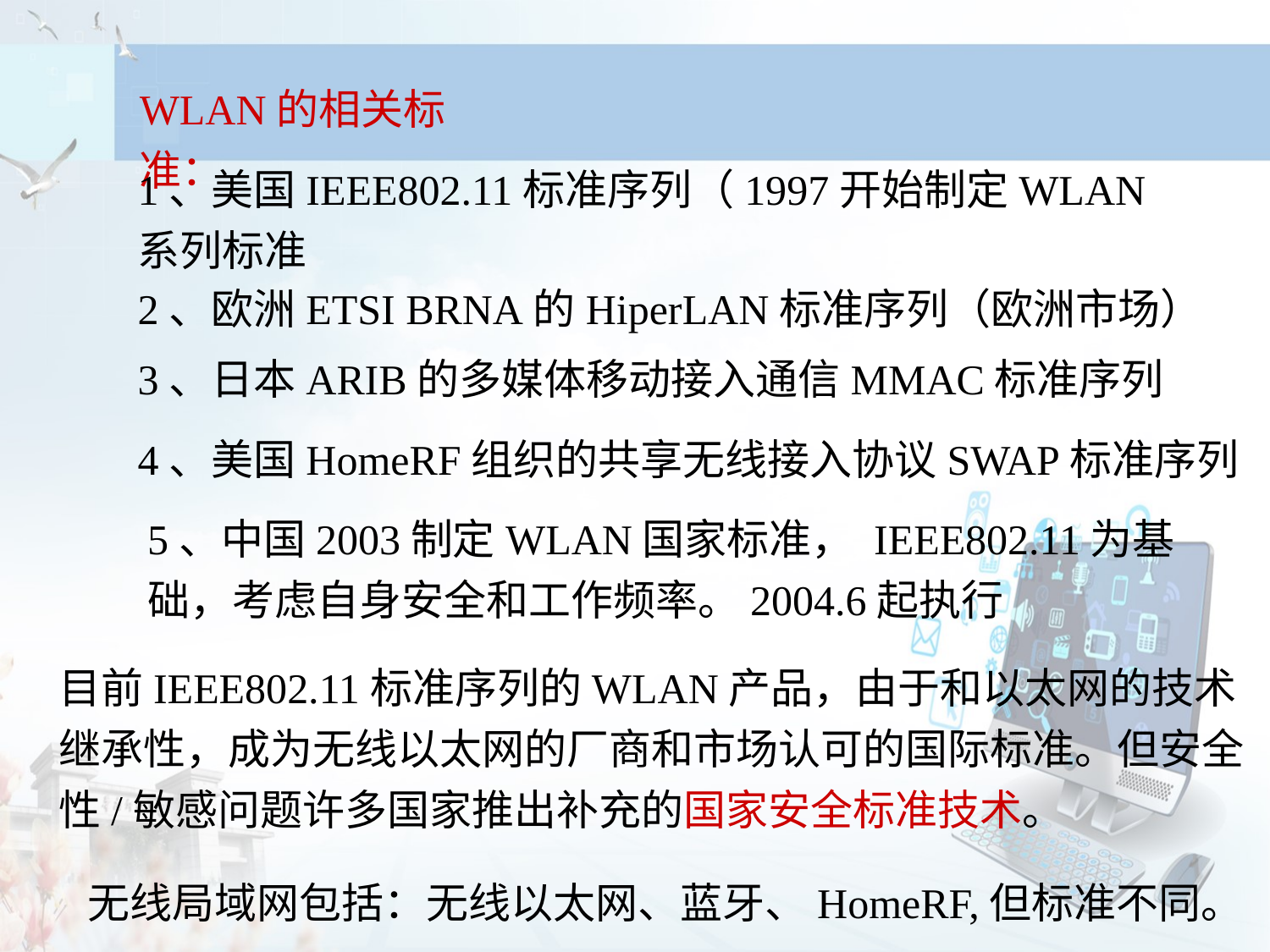

WLAN的相关标准：
1、美国IEEE802.11标准序列（1997开始制定WLAN 系列标准
2、欧洲ETSI BRNA的HiperLAN标准序列（欧洲市场）
3、日本ARIB的多媒体移动接入通信MMAC标准序列
4、美国HomeRF组织的共享无线接入协议SWAP标准序列
5、中国2003制定WLAN国家标准， IEEE802.11为基础，考虑自身安全和工作频率。2004.6起执行
目前IEEE802.11标准序列的WLAN产品，由于和以太网的技术继承性，成为无线以太网的厂商和市场认可的国际标准。但安全性/敏感问题许多国家推出补充的国家安全标准技术。
无线局域网包括：无线以太网、蓝牙、HomeRF,但标准不同。